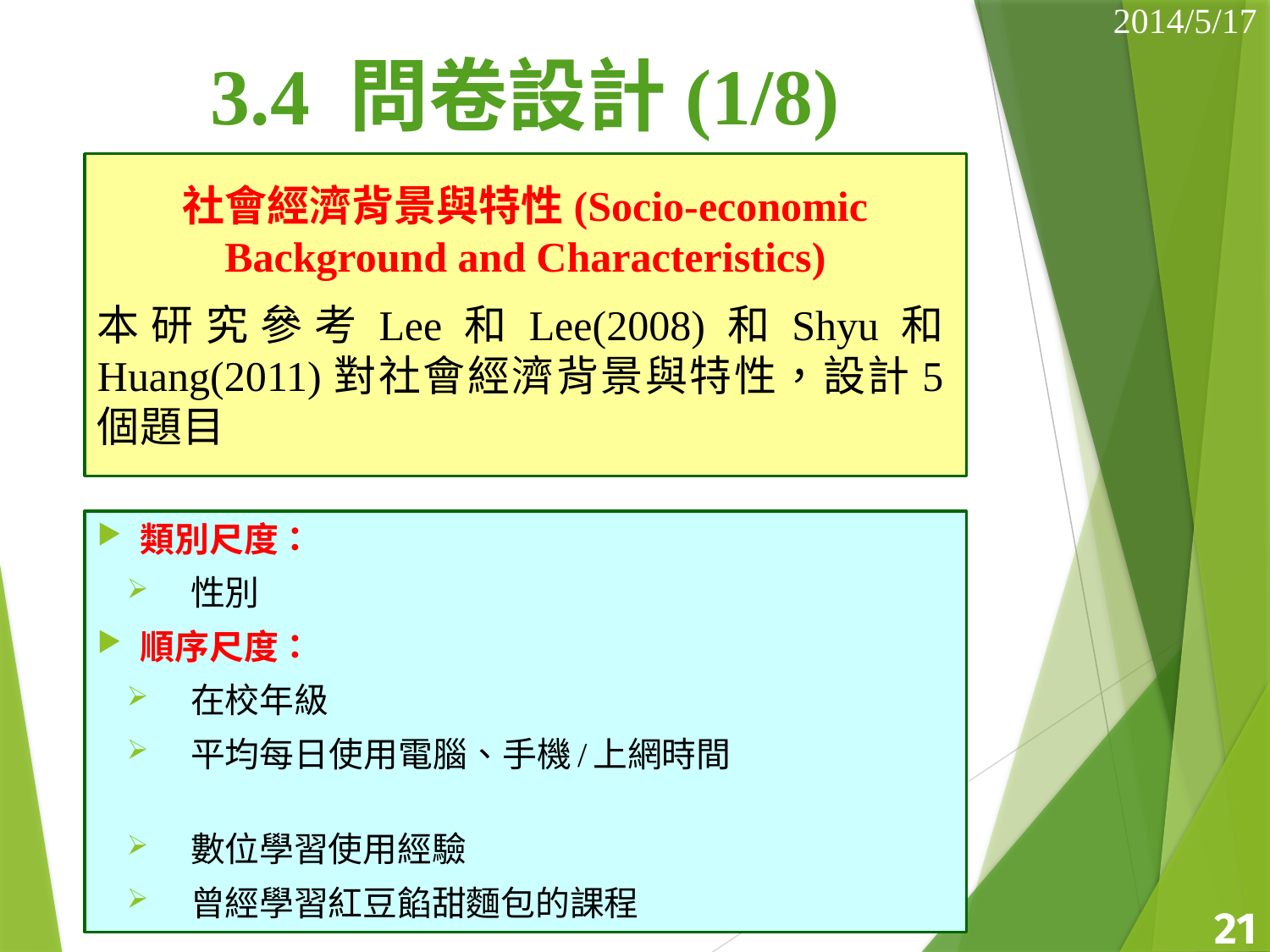

2014/5/17
# 3.4 問卷設計(1/8)
社會經濟背景與特性(Socio-economic Background and Characteristics)
本研究參考Lee和Lee(2008)和Shyu和Huang(2011)對社會經濟背景與特性，設計5個題目
類別尺度：
性別
順序尺度：
在校年級
平均每日使用電腦、手機/上網時間
數位學習使用經驗
曾經學習紅豆餡甜麵包的課程
21